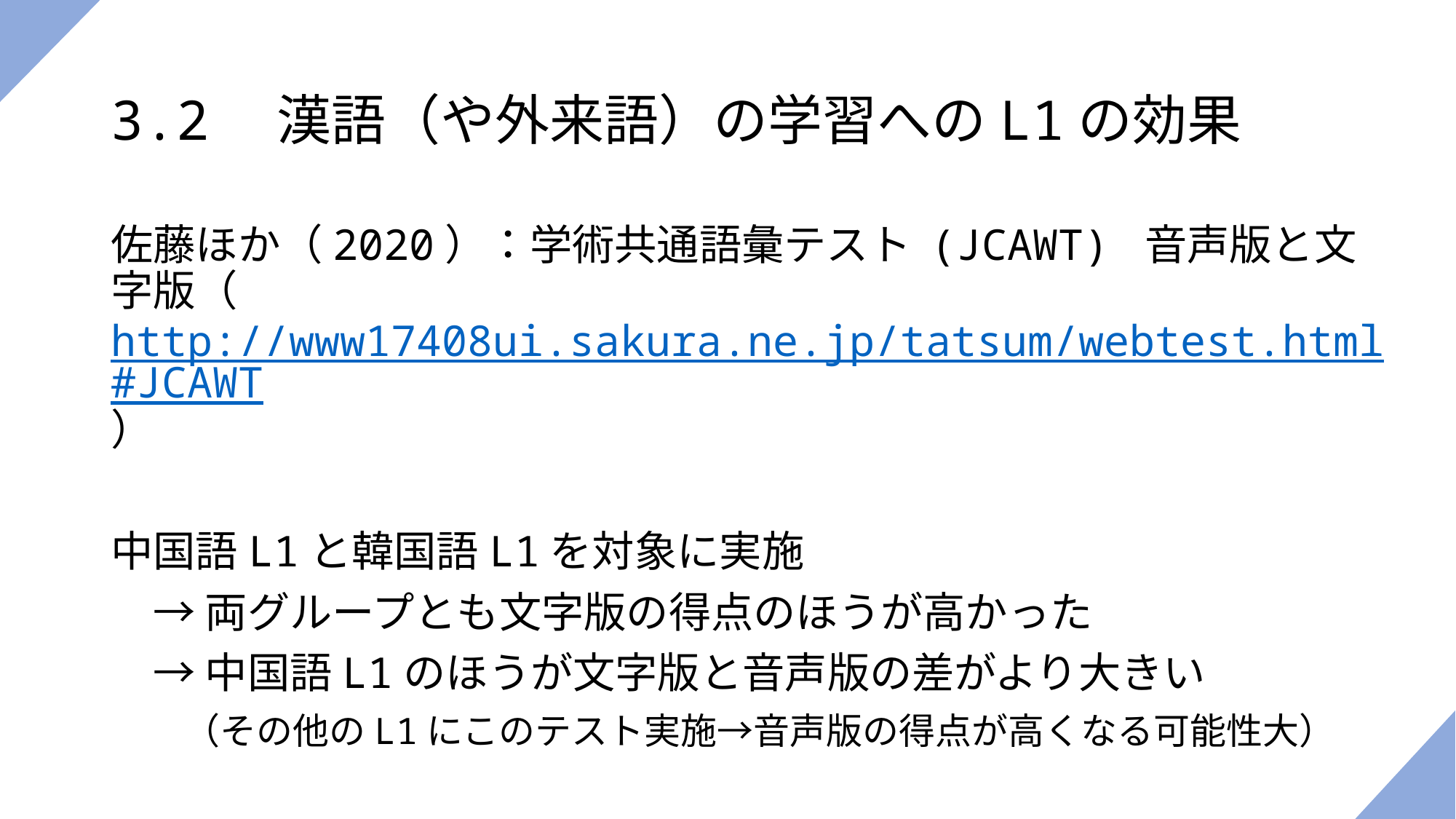

# 3.2　漢語（や外来語）の学習へのL1の効果
佐藤ほか（2020）：学術共通語彙テスト (JCAWT) 音声版と文字版（http://www17408ui.sakura.ne.jp/tatsum/webtest.html#JCAWT）

中国語L1と韓国語L1を対象に実施
　→ 両グループとも文字版の得点のほうが高かった
　→ 中国語L1のほうが文字版と音声版の差がより大きい
　　（その他のL1にこのテスト実施→音声版の得点が高くなる可能性大）